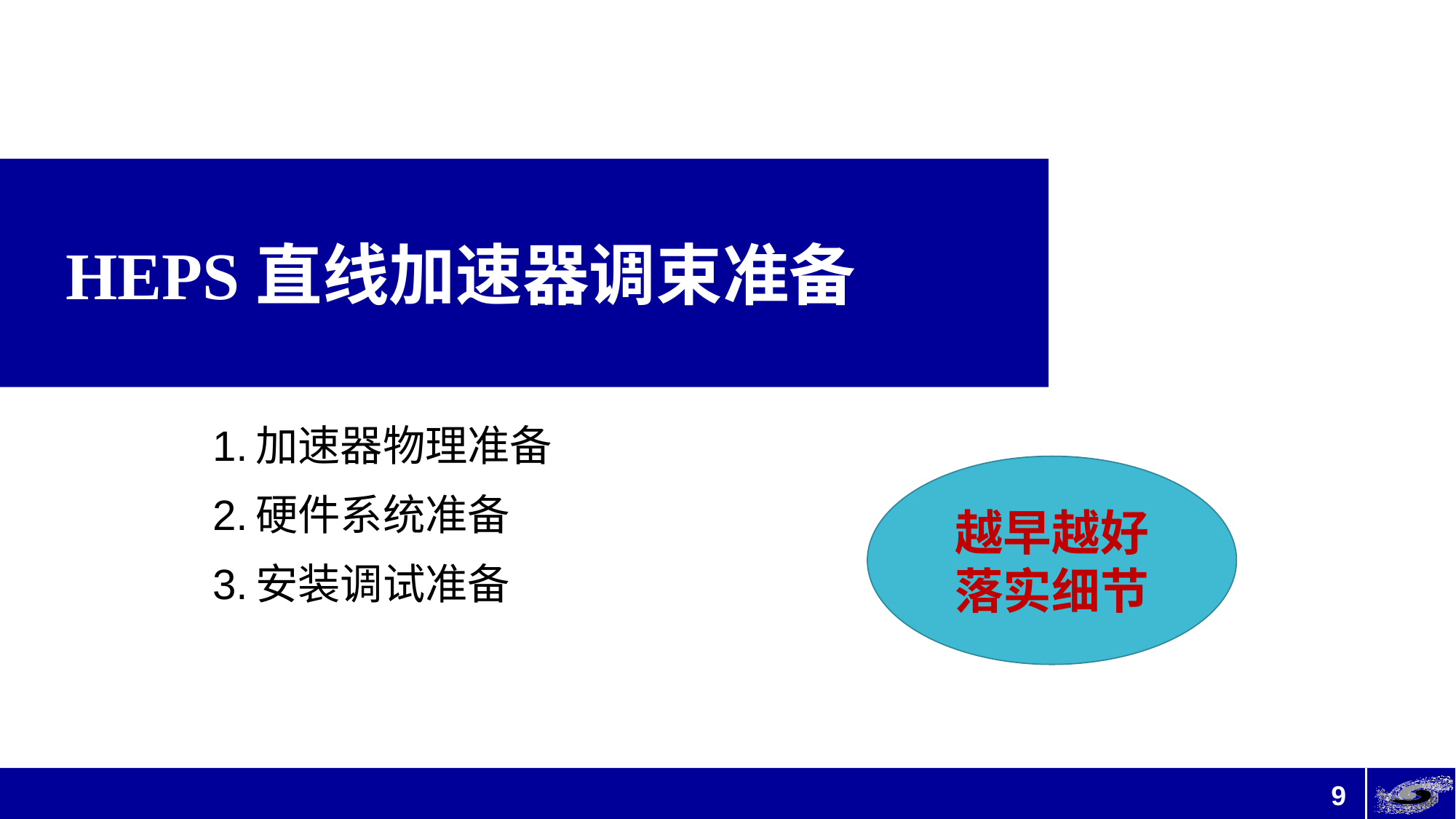

HEPS直线加速器调束准备
加速器物理准备
硬件系统准备
安装调试准备
越早越好
落实细节